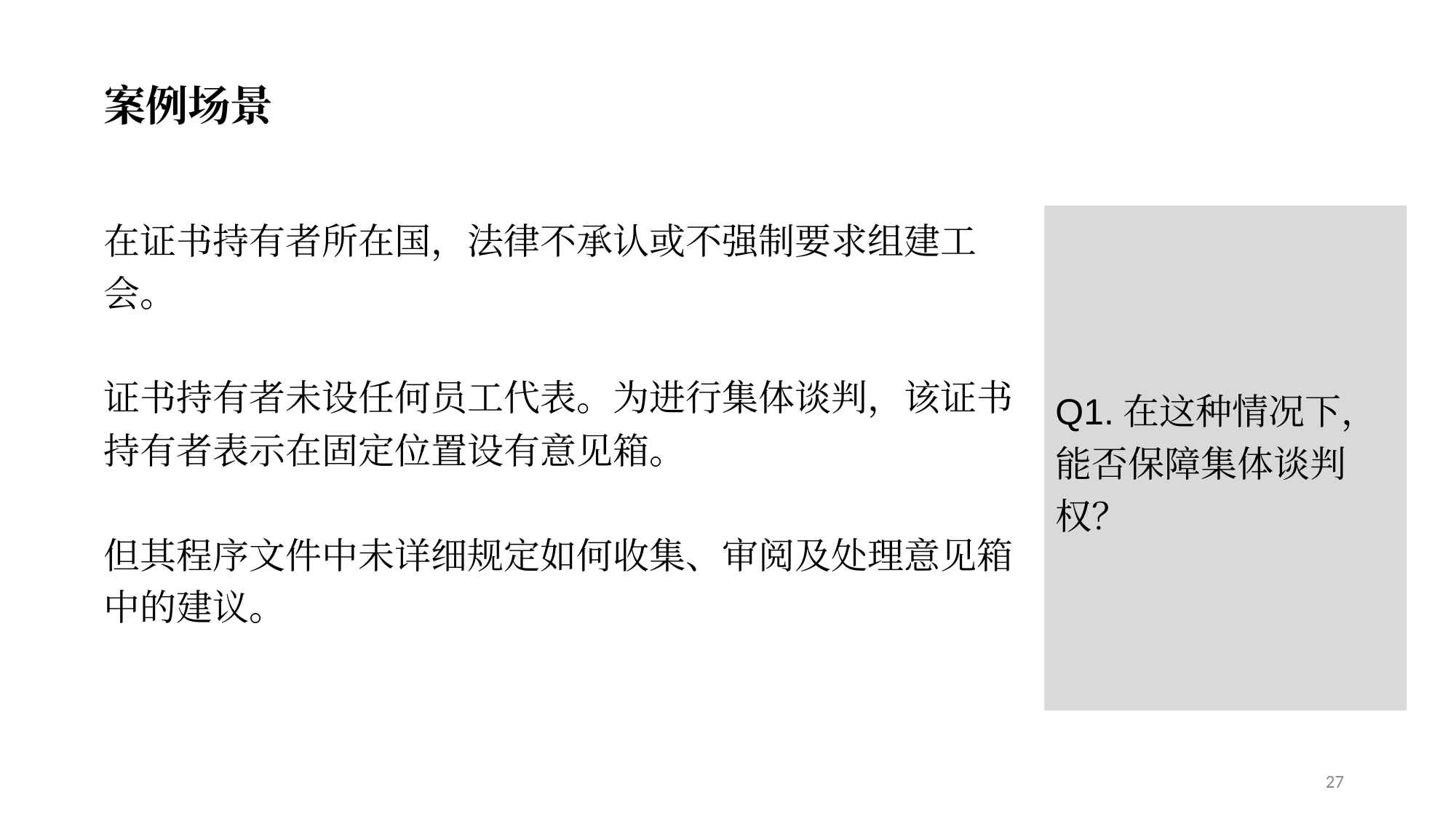

案例场景
在证书持有者所在国，法律不承认或不强制要求组建工会。
证书持有者未设任何员工代表。为进行集体谈判，该证书持有者表示在固定位置设有意见箱。
但其程序文件中未详细规定如何收集、审阅及处理意见箱中的建议。
Q1.在这种情况下，能否保障集体谈判权？
27